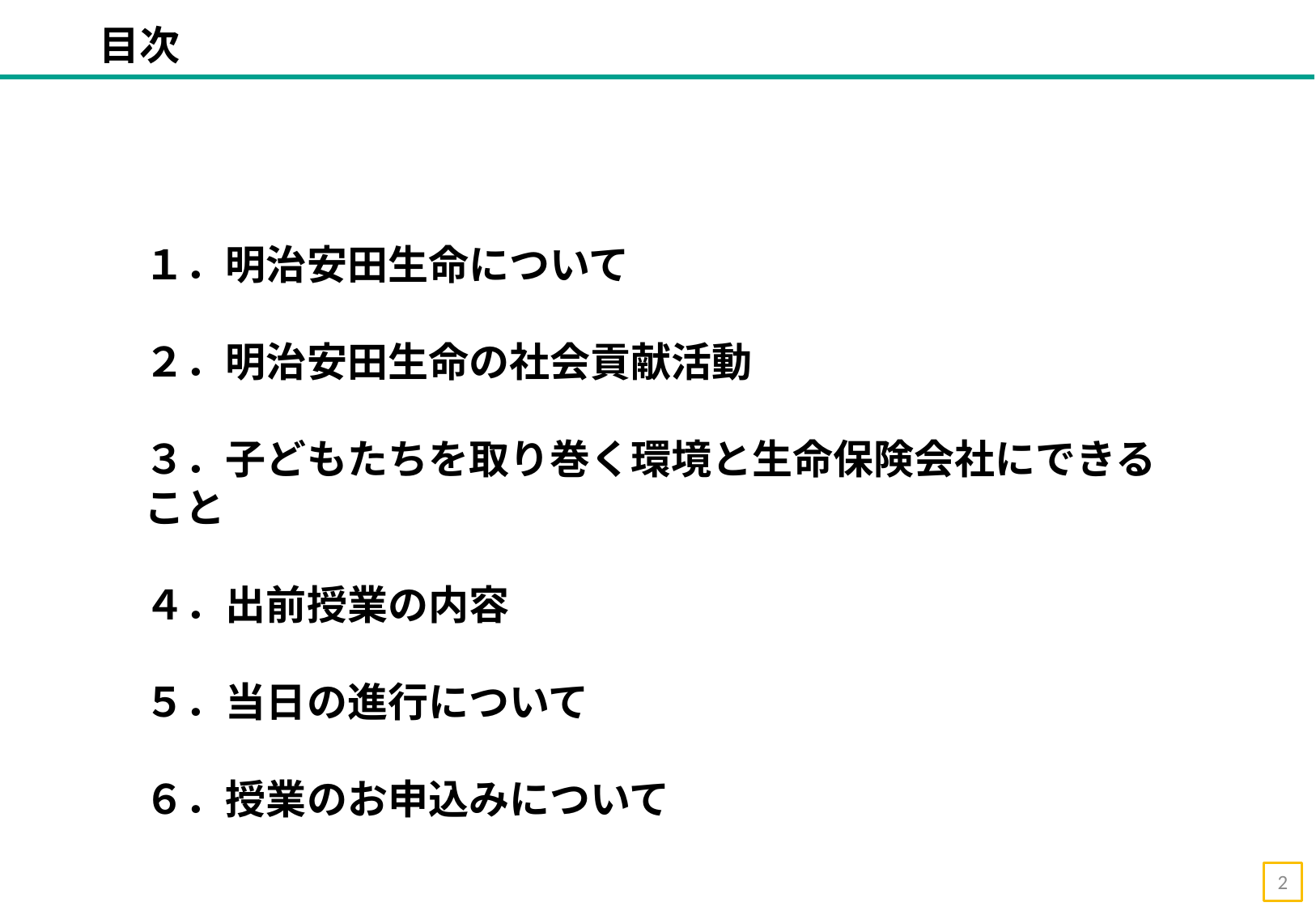

目次
１．明治安田生命について

２．明治安田生命の社会貢献活動

３．子どもたちを取り巻く環境と生命保険会社にできること

４．出前授業の内容

５．当日の進行について

６．授業のお申込みについて
2